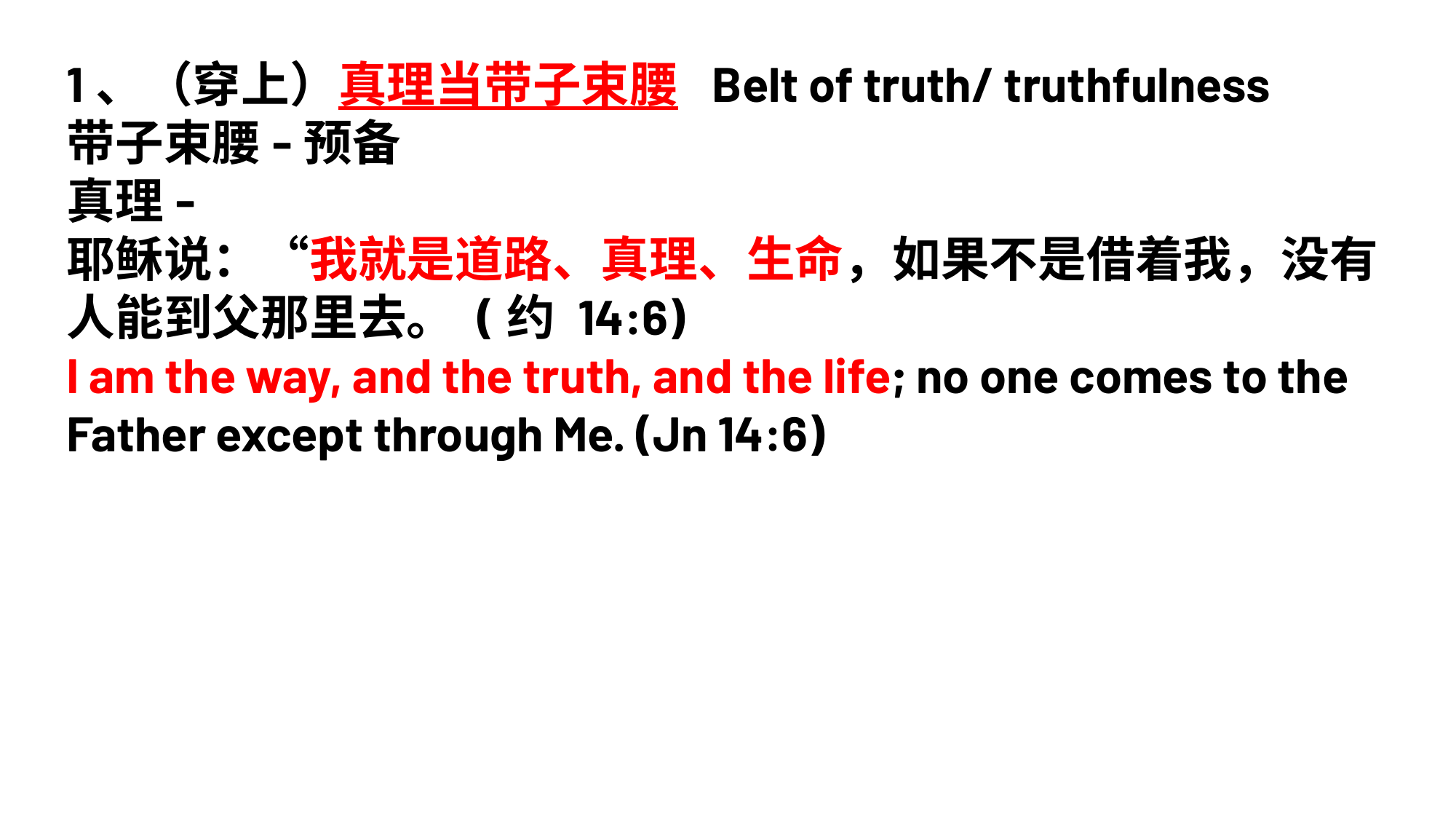

1、（穿上）真理当带子束腰  Belt of truth/ truthfulness
带子束腰-预备
真理-
耶稣说：“我就是道路、真理、生命，如果不是借着我，没有人能到父那里去。 (约 14:6)
I am the way, and the truth, and the life; no one comes to the Father except through Me. (Jn 14:6)